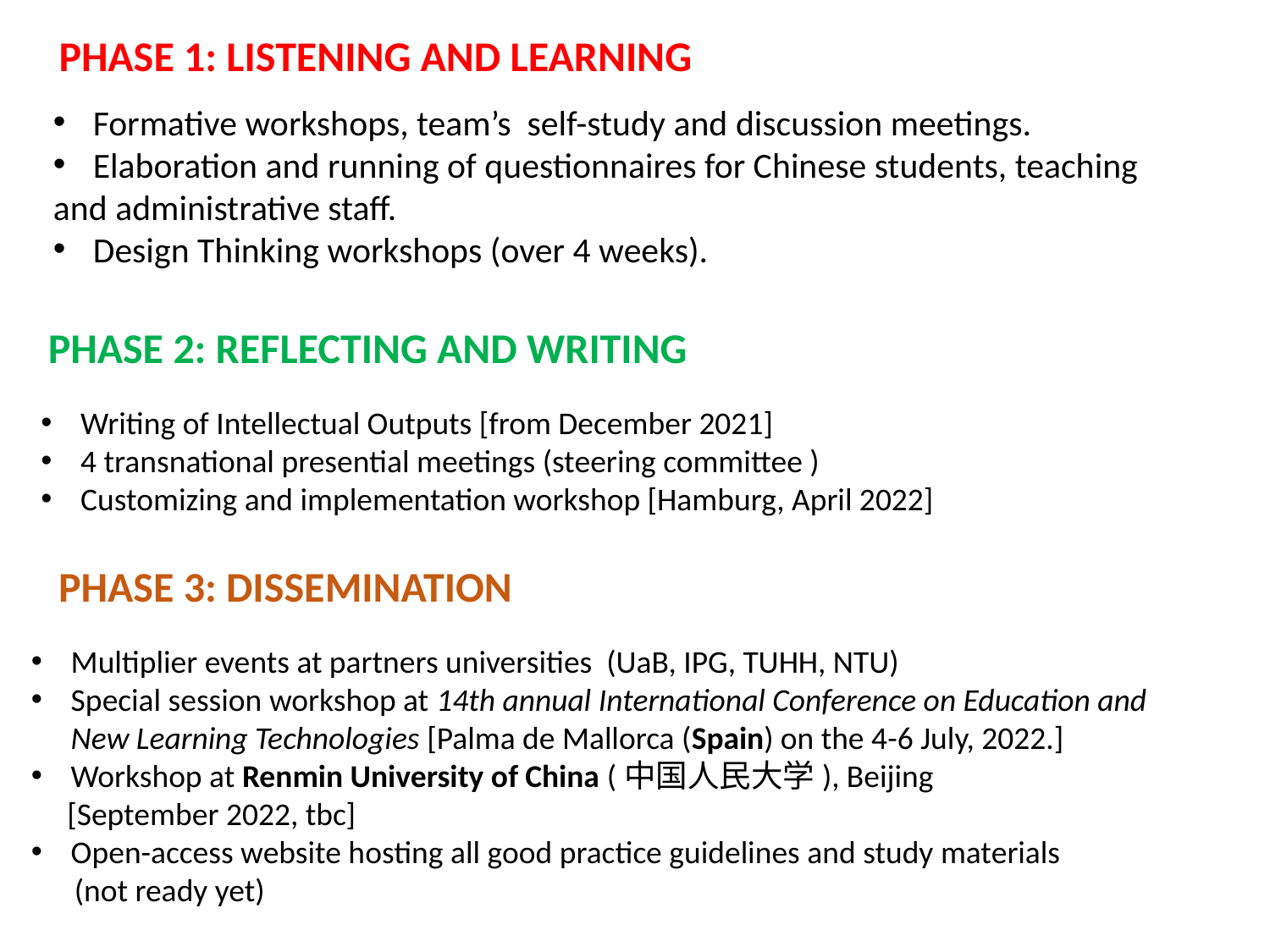

PHASE 1: LISTENING AND LEARNING
Formative workshops, team’s  self-study and discussion meetings.
Elaboration and running of questionnaires for Chinese students, teaching
and administrative staff.
Design Thinking workshops (over 4 weeks).
PHASE 2: REFLECTING AND WRITING

Writing of Intellectual Outputs [from December 2021]
4 transnational presential meetings (steering committee )
Customizing and implementation workshop [Hamburg, April 2022]
PHASE 3: DISSEMINATION
Multiplier events at partners universities  (UaB, IPG, TUHH, NTU)
Special session workshop at 14th annual International Conference on Education and New Learning Technologies [Palma de Mallorca (Spain) on the 4-6 July, 2022.]
Workshop at Renmin University of China (中国人民大学), Beijing
     [September 2022, tbc]
Open-access website hosting all good practice guidelines and study materials
      (not ready yet)